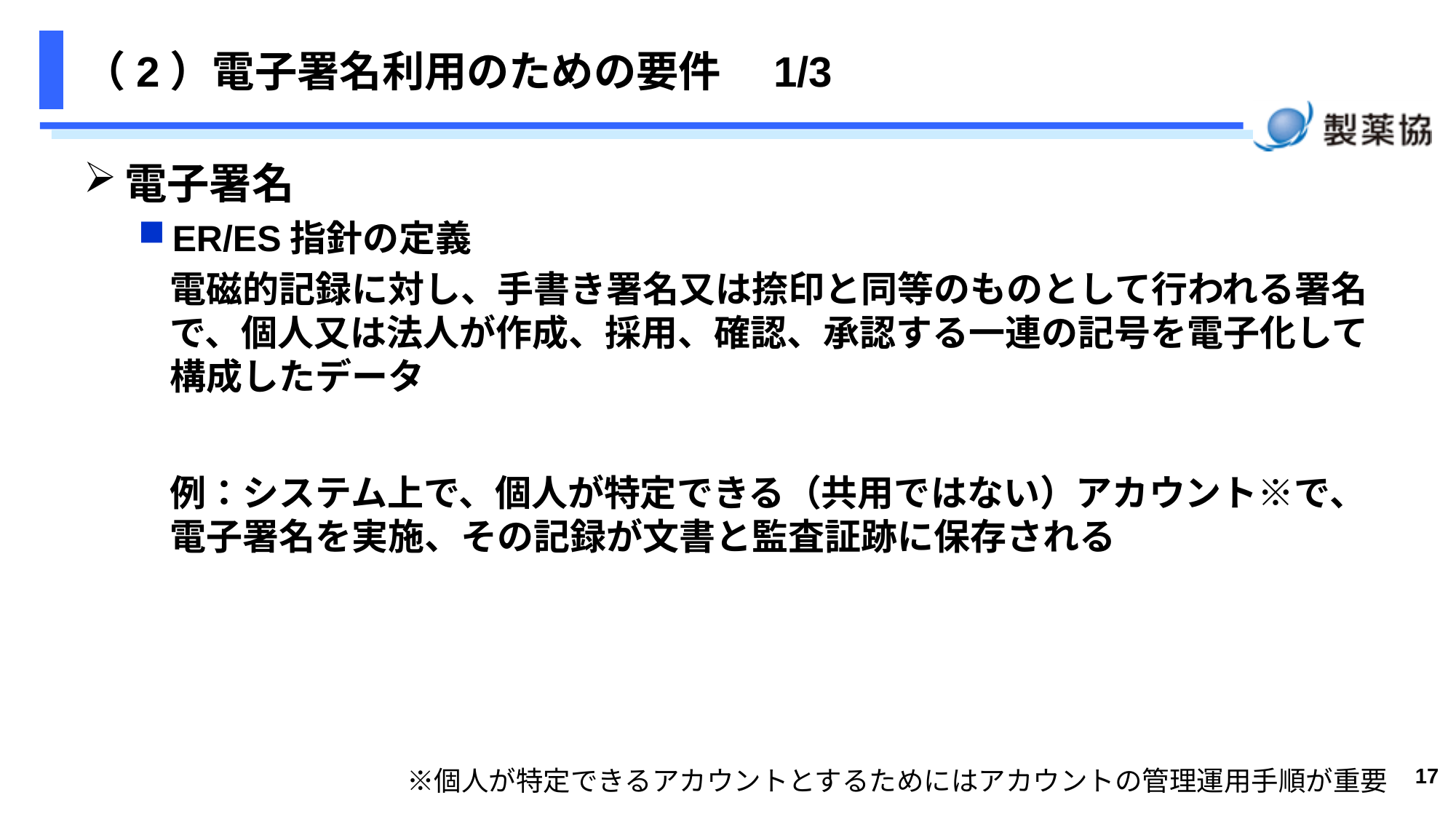

# （2）電子署名利用のための要件　1/3
電子署名
ER/ES指針の定義
電磁的記録に対し、手書き署名又は捺印と同等のものとして行われる署名で、個人又は法人が作成、採用、確認、承認する一連の記号を電子化して構成したデータ

例：システム上で、個人が特定できる（共用ではない）アカウント※で、電子署名を実施、その記録が文書と監査証跡に保存される

17
　　※個人が特定できるアカウントとするためにはアカウントの管理運用手順が重要